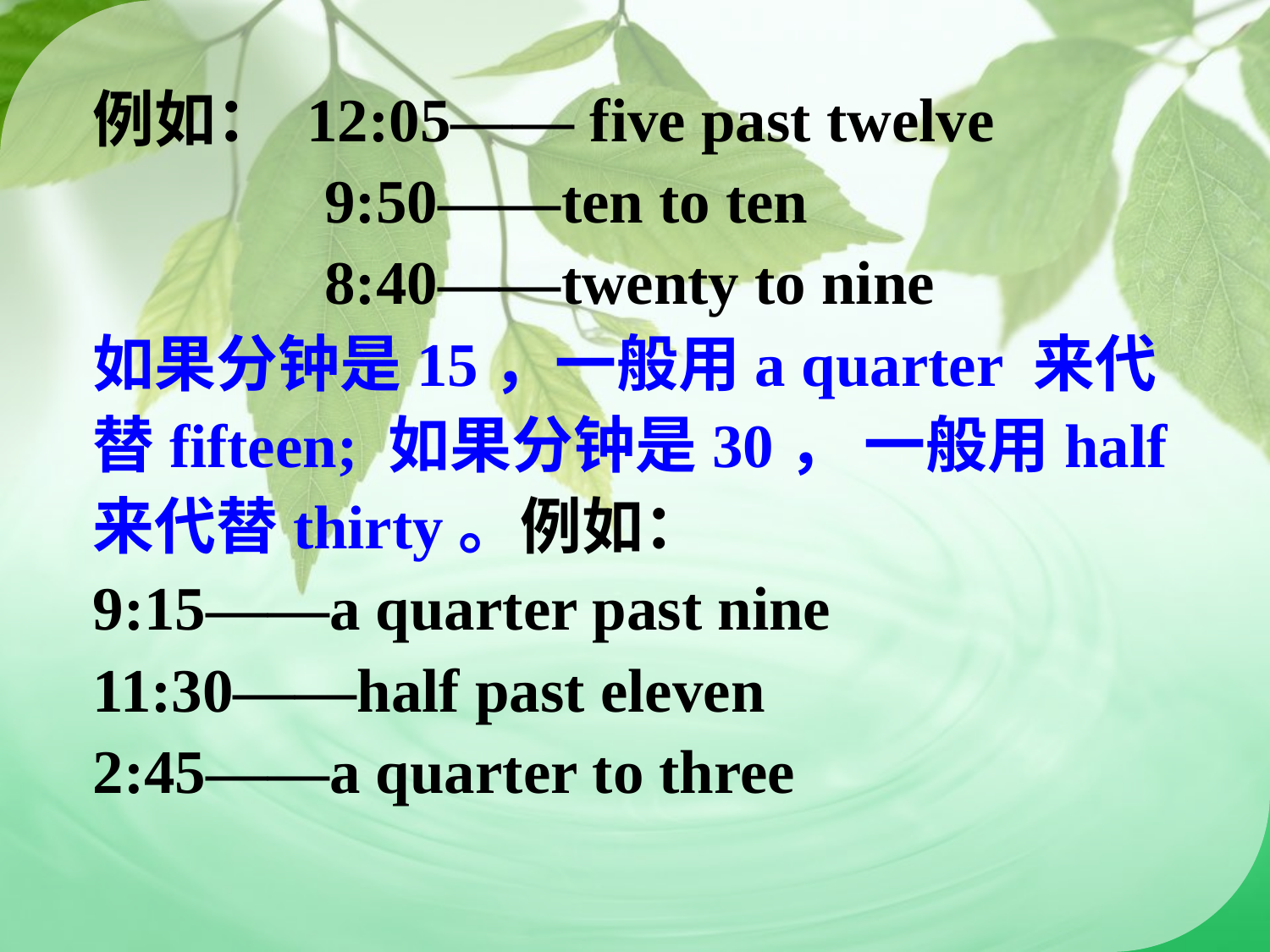

例如： 12:05—— five past twelve
               9:50——ten to ten
               8:40——twenty to nine
如果分钟是15，一般用a quarter 来代替fifteen; 如果分钟是30， 一般用half来代替thirty。例如：
9:15——a quarter past nine
11:30——half past eleven
2:45——a quarter to three